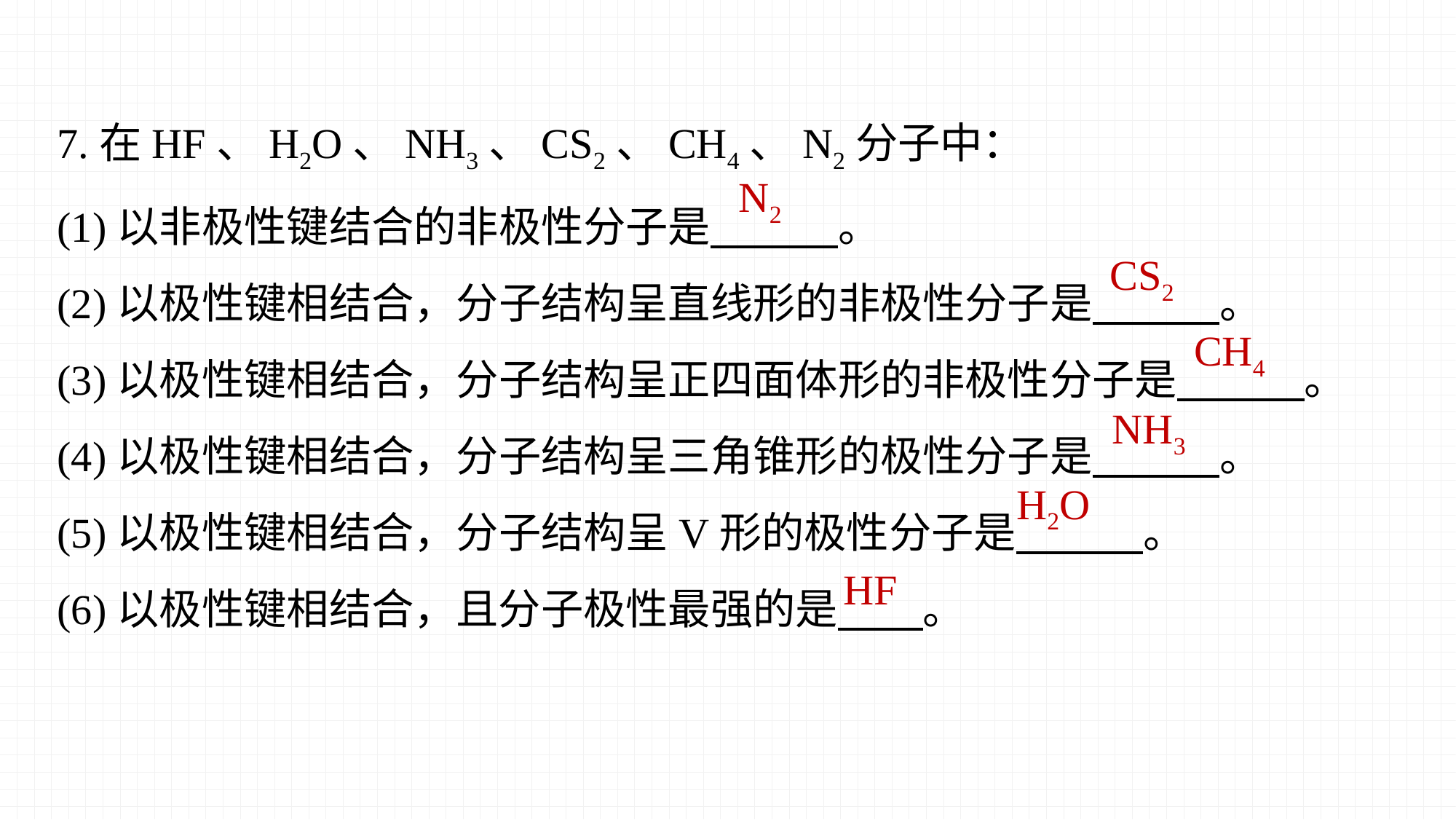

7.在HF、H2O、NH3、CS2、CH4、N2分子中：
(1)以非极性键结合的非极性分子是　　　。
(2)以极性键相结合，分子结构呈直线形的非极性分子是　　　。
(3)以极性键相结合，分子结构呈正四面体形的非极性分子是　　　。
(4)以极性键相结合，分子结构呈三角锥形的极性分子是　　　。
(5)以极性键相结合，分子结构呈V形的极性分子是　　　。
(6)以极性键相结合，且分子极性最强的是　　。
N2
CS2
CH4
NH3
H2O
HF